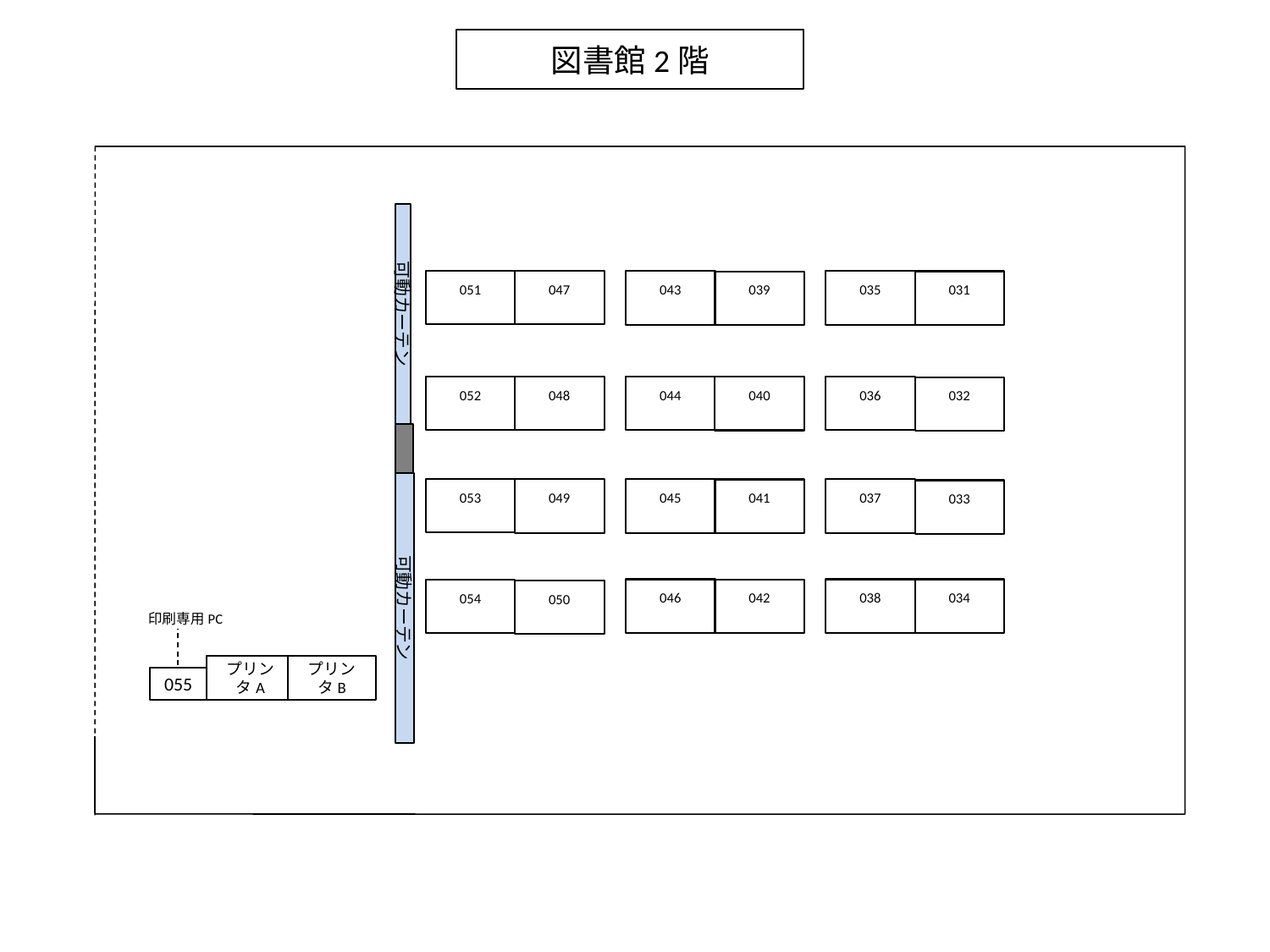

図書館2階
可動カーテン
051

047

043

035

031

039

052

048

044

036

040

032

可動カーテン
053

049

045

037

041

033

046

038

034

042

054

050

印刷専用PC
プリンタA
プリンタB
055